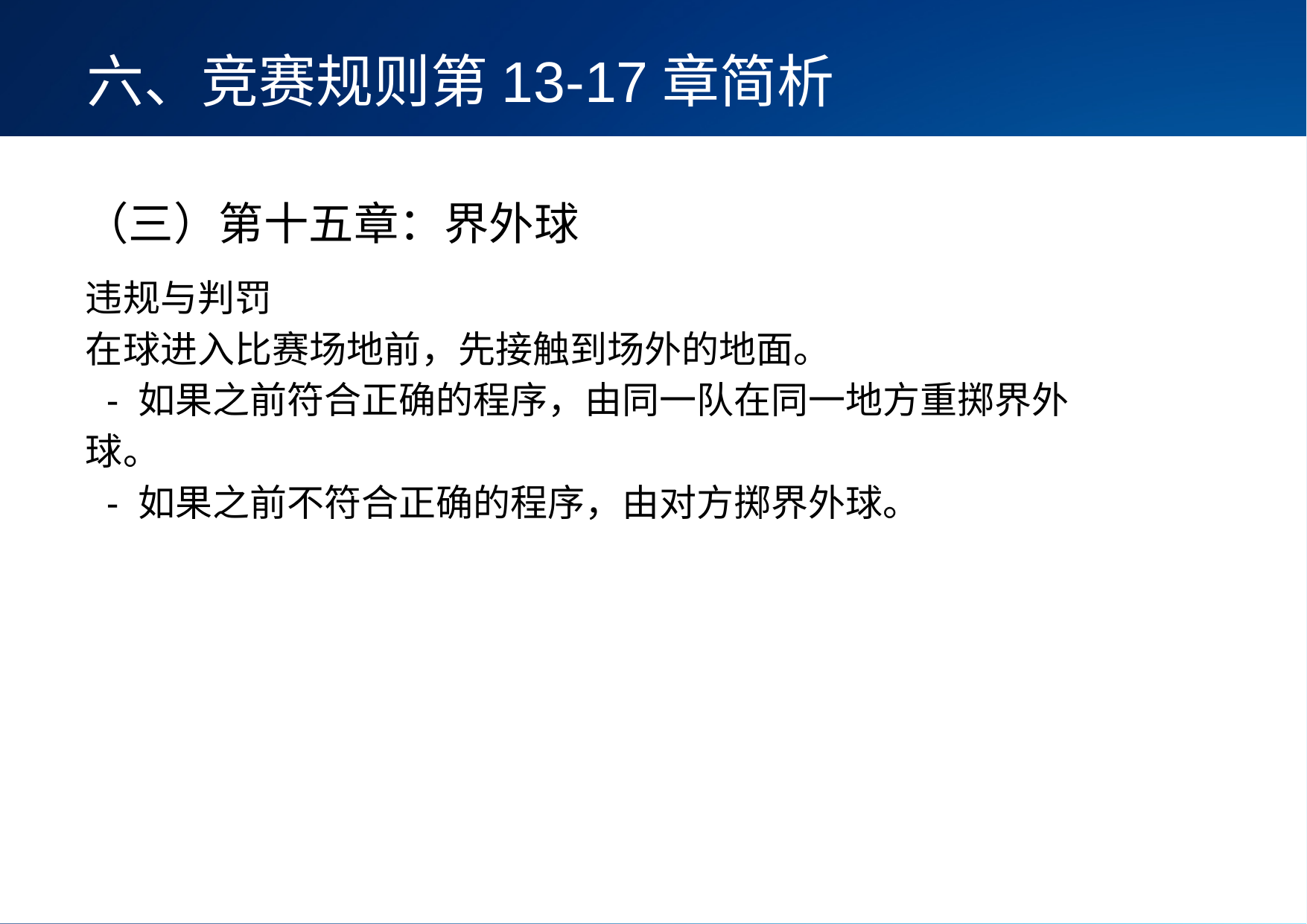

六、竞赛规则第13-17章简析

（三）第十五章：界外球
违规与判罚
在球进入比赛场地前，先接触到场外的地面。
  - 如果之前符合正确的程序，由同一队在同一地方重掷界外球。
  - 如果之前不符合正确的程序，由对方掷界外球。